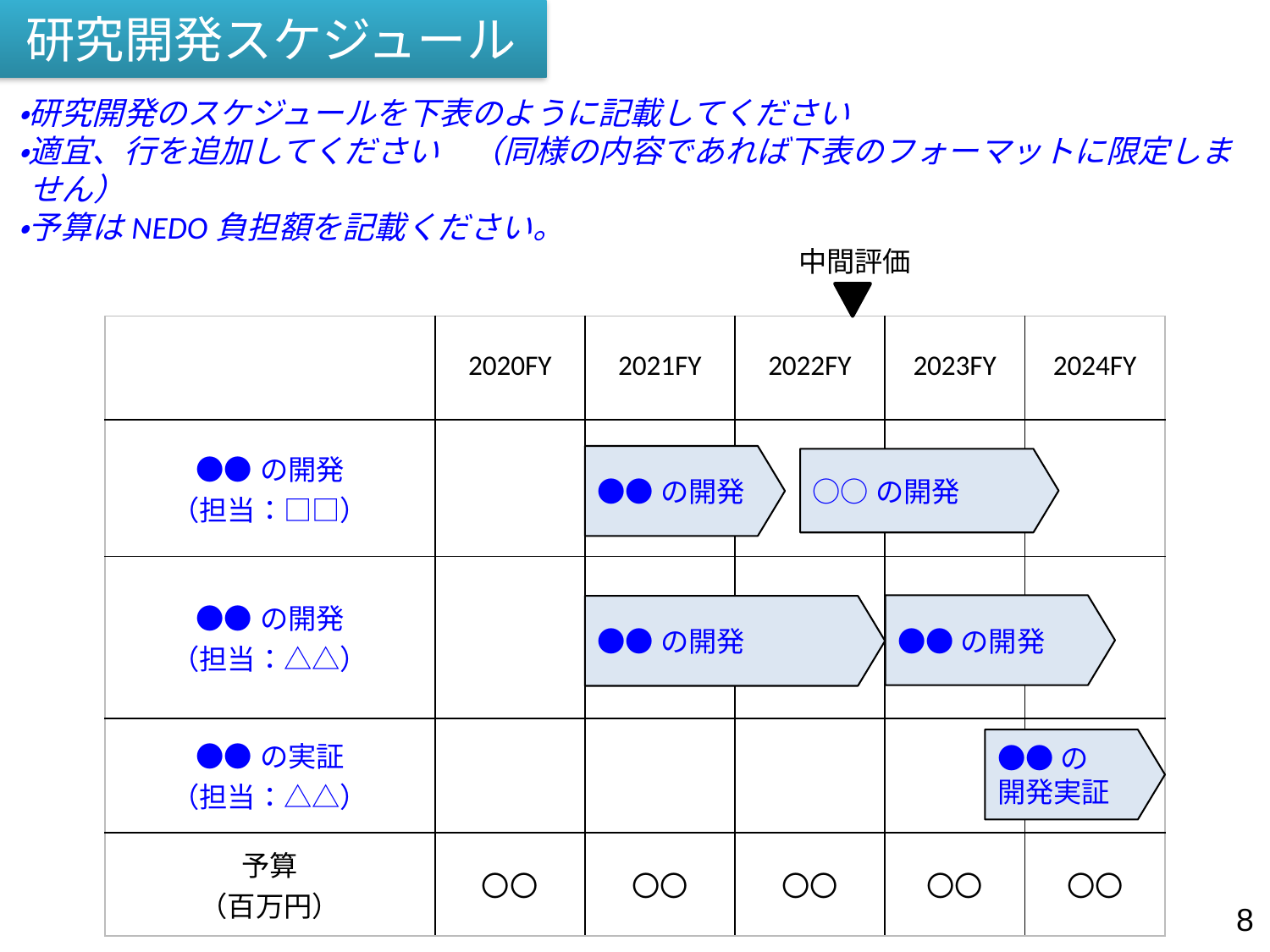

# 研究開発スケジュール
・研究開発のスケジュールを下表のように記載してください
・適宜、行を追加してください　（同様の内容であれば下表のフォーマットに限定しません）
・予算はNEDO負担額を記載ください。
中間評価

|  | 2020FY | 2021FY | 2022FY | 2023FY | 2024FY |
| --- | --- | --- | --- | --- | --- |
| ●●の開発 （担当：□□） |  |  |  |  |  |
| ●●の開発 （担当：△△） |  |  |  |  |  |
| ●●の実証 （担当：△△） |  |  |  |  |  |
| 予算 （百万円） | 〇〇 | 〇〇 | 〇〇 | 〇〇 | 〇〇 |
●●の開発
○○の開発
●●の開発
●●の開発
●●の
開発実証
8